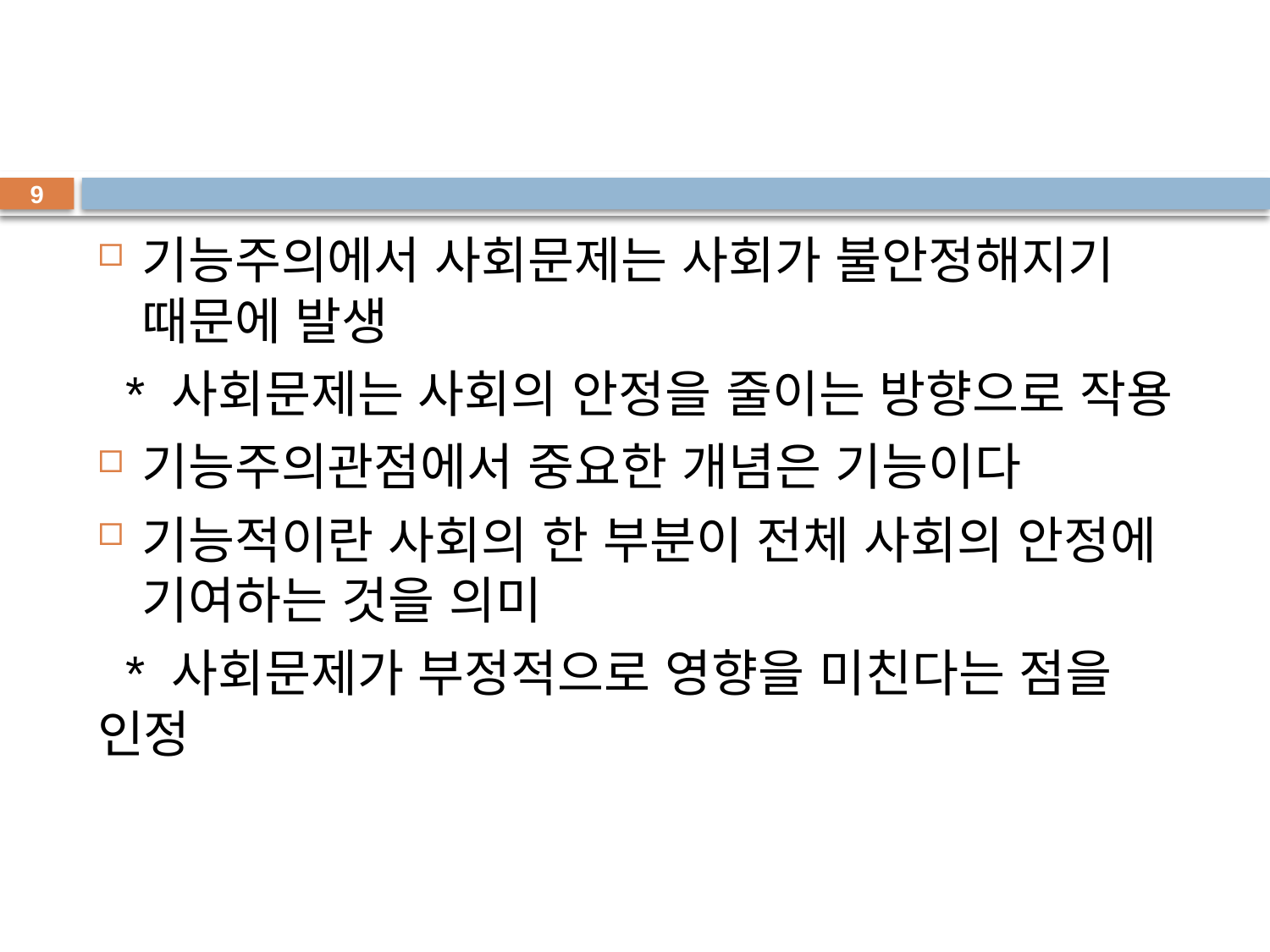

#
9
기능주의에서 사회문제는 사회가 불안정해지기 때문에 발생
  * 사회문제는 사회의 안정을 줄이는 방향으로 작용
기능주의관점에서 중요한 개념은 기능이다
기능적이란 사회의 한 부분이 전체 사회의 안정에 기여하는 것을 의미
  * 사회문제가 부정적으로 영향을 미친다는 점을 인정